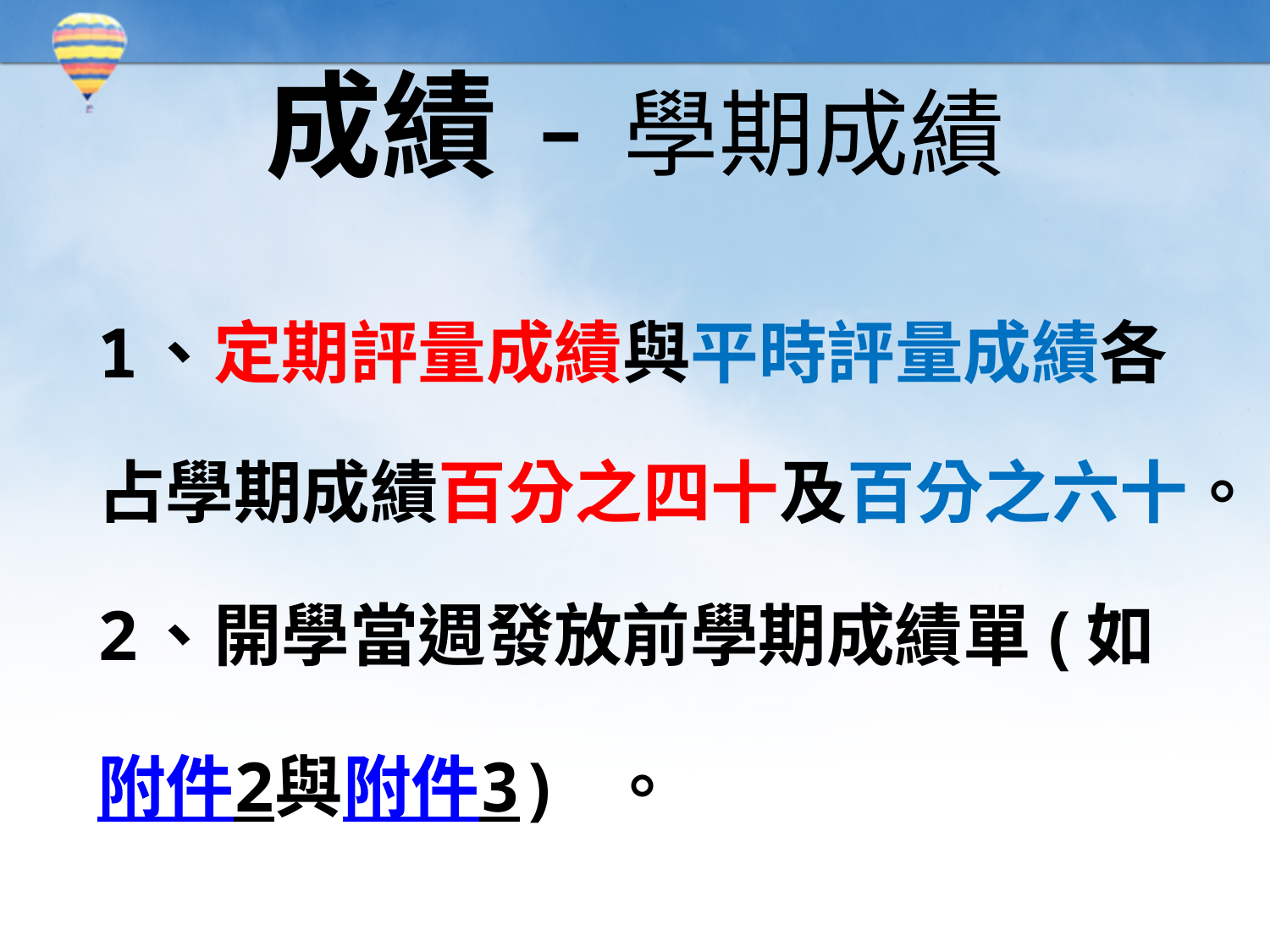

# 成績-學期成績
1、定期評量成績與平時評量成績各占學期成績百分之四十及百分之六十。
2、開學當週發放前學期成績單(如附件2與附件3) 。